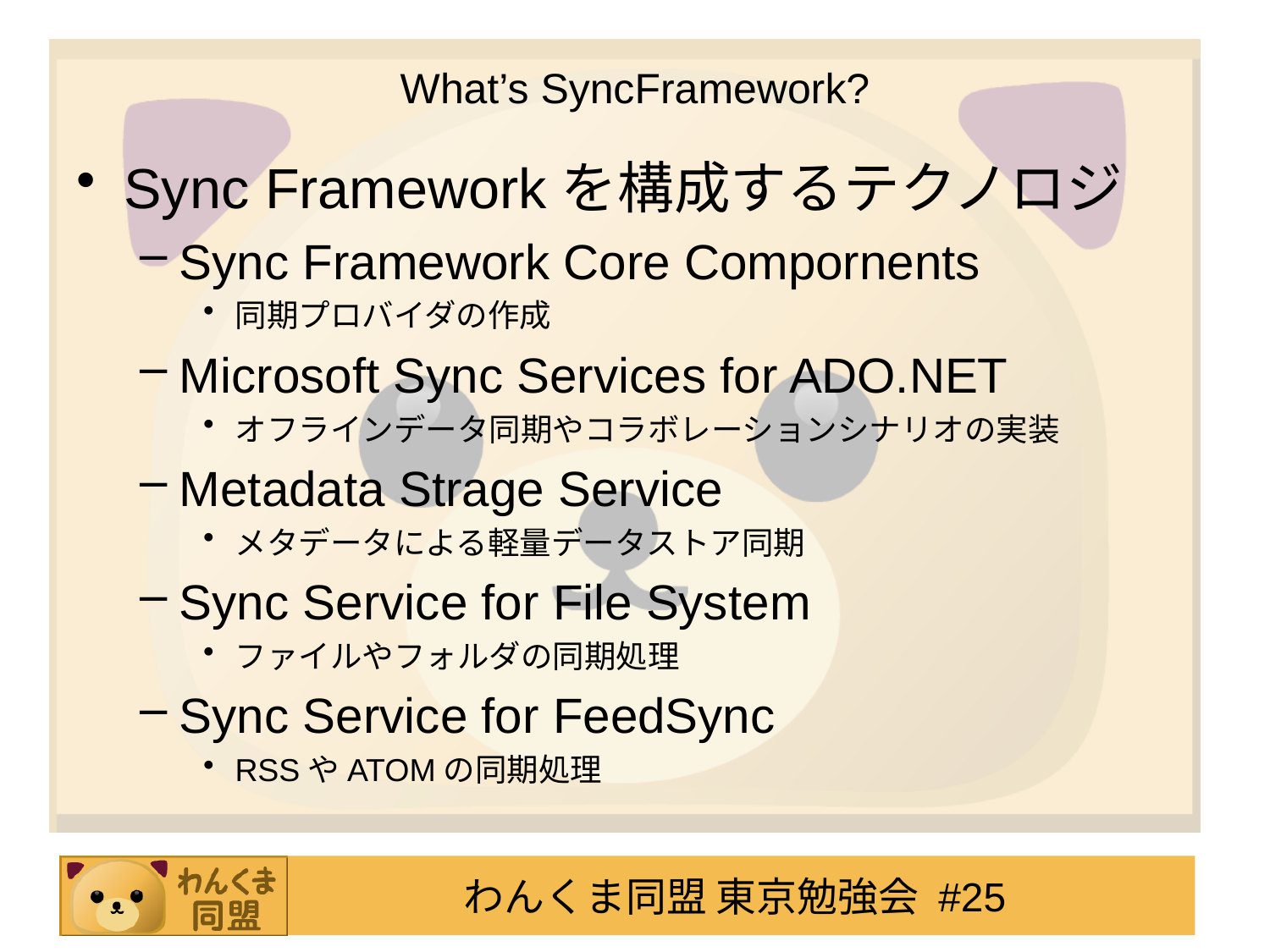

# What’s SyncFramework?
Sync Frameworkを構成するテクノロジ
Sync Framework Core Compornents
同期プロバイダの作成
Microsoft Sync Services for ADO.NET
オフラインデータ同期やコラボレーションシナリオの実装
Metadata Strage Service
メタデータによる軽量データストア同期
Sync Service for File System
ファイルやフォルダの同期処理
Sync Service for FeedSync
RSSやATOMの同期処理